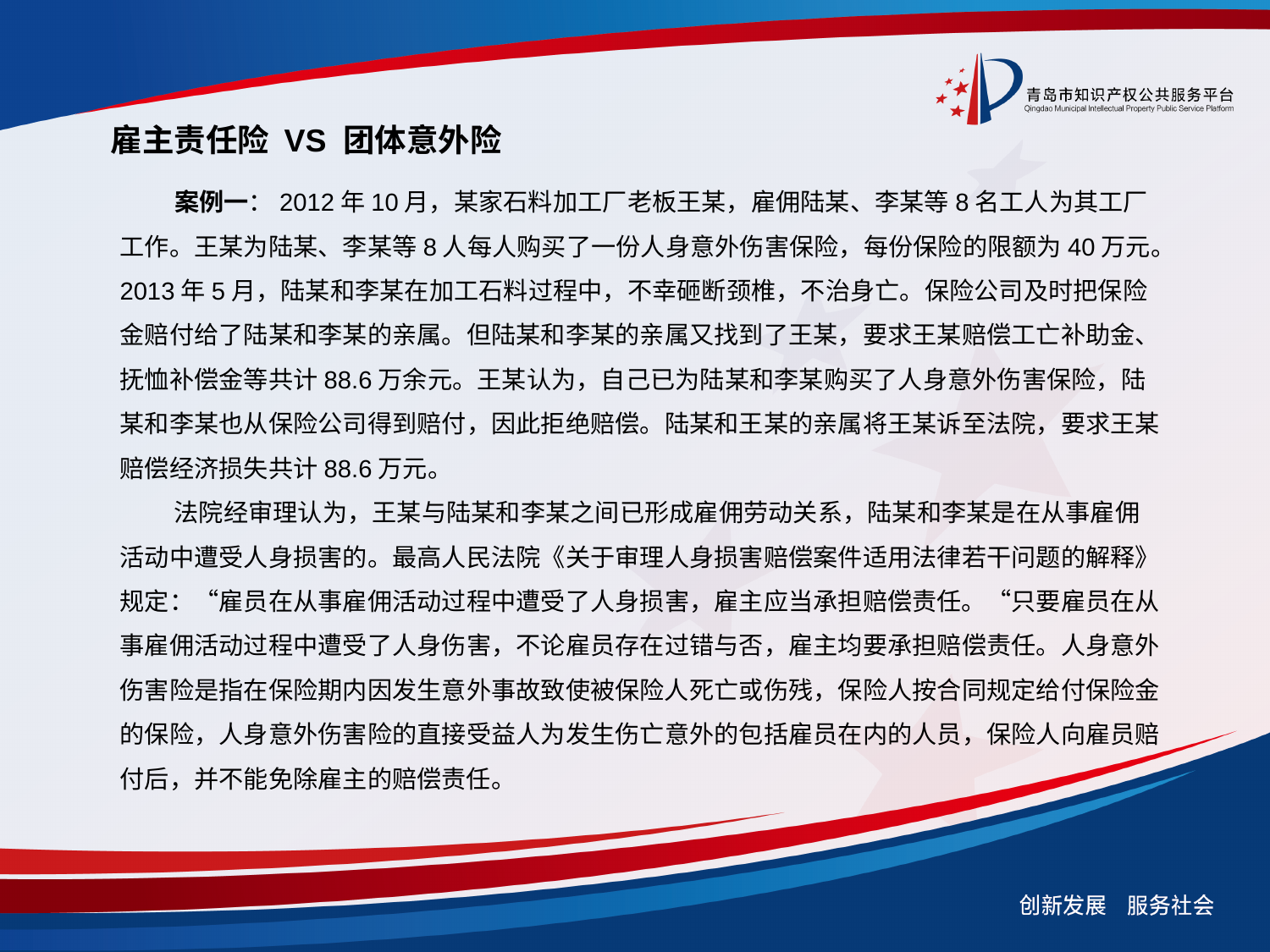

雇主责任险 VS 团体意外险
  案例一：2012年10月，某家石料加工厂老板王某，雇佣陆某、李某等8名工人为其工厂工作。王某为陆某、李某等8人每人购买了一份人身意外伤害保险，每份保险的限额为40万元。2013年5月，陆某和李某在加工石料过程中，不幸砸断颈椎，不治身亡。保险公司及时把保险金赔付给了陆某和李某的亲属。但陆某和李某的亲属又找到了王某，要求王某赔偿工亡补助金、抚恤补偿金等共计88.6万余元。王某认为，自己已为陆某和李某购买了人身意外伤害保险，陆某和李某也从保险公司得到赔付，因此拒绝赔偿。陆某和王某的亲属将王某诉至法院，要求王某赔偿经济损失共计88.6万元。
  法院经审理认为，王某与陆某和李某之间已形成雇佣劳动关系，陆某和李某是在从事雇佣活动中遭受人身损害的。最高人民法院《关于审理人身损害赔偿案件适用法律若干问题的解释》规定：“雇员在从事雇佣活动过程中遭受了人身损害，雇主应当承担赔偿责任。“只要雇员在从事雇佣活动过程中遭受了人身伤害，不论雇员存在过错与否，雇主均要承担赔偿责任。人身意外伤害险是指在保险期内因发生意外事故致使被保险人死亡或伤残，保险人按合同规定给付保险金的保险，人身意外伤害险的直接受益人为发生伤亡意外的包括雇员在内的人员，保险人向雇员赔付后，并不能免除雇主的赔偿责任。